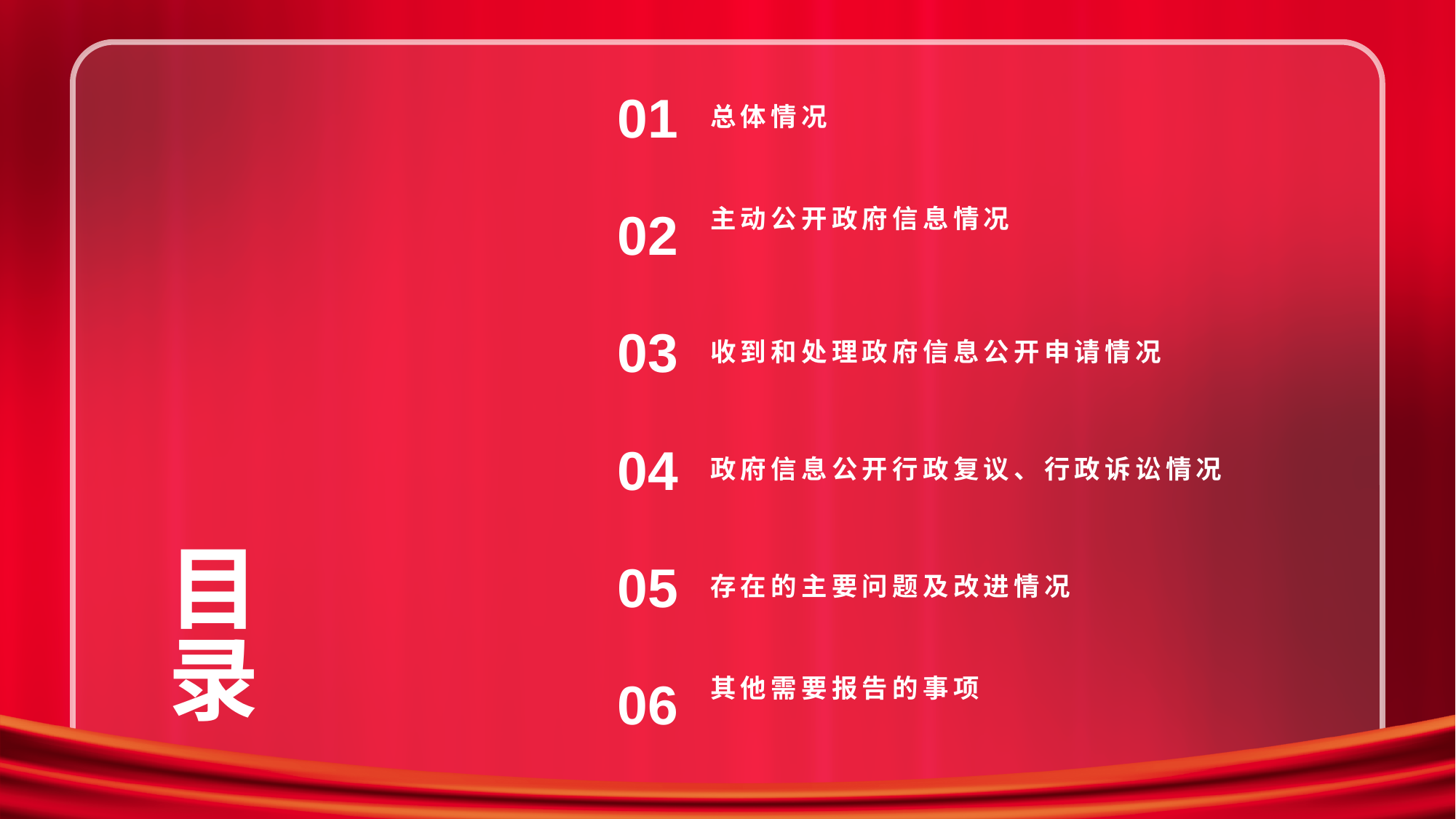

总体情况
01
# 目录
主动公开政府信息情况

02
收到和处理政府信息公开申请情况
03
政府信息公开行政复议、行政诉讼情况
04
存在的主要问题及改进情况
05
其他需要报告的事项

06